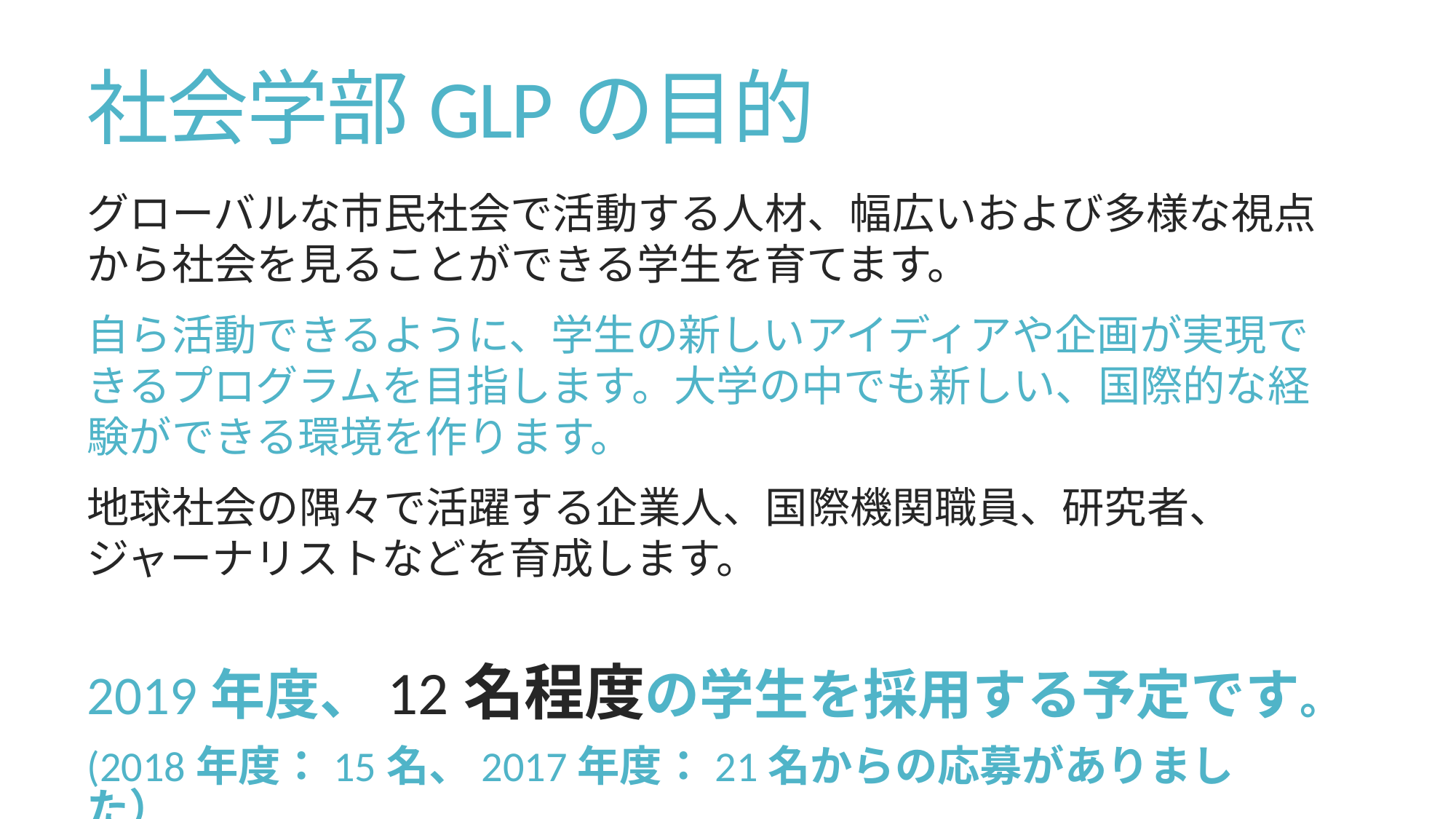

# 社会学部GLPの目的
グローバルな市民社会で活動する人材、幅広いおよび多様な視点から社会を見ることができる学生を育てます。
自ら活動できるように、学生の新しいアイディアや企画が実現できるプログラムを目指します。大学の中でも新しい、国際的な経験ができる環境を作ります。
地球社会の隅々で活躍する企業人、国際機関職員、研究者、ジャーナリストなどを育成します。

2019年度、12名程度の学生を採用する予定です。
(2018年度：15名、2017年度：21名からの応募がありました）